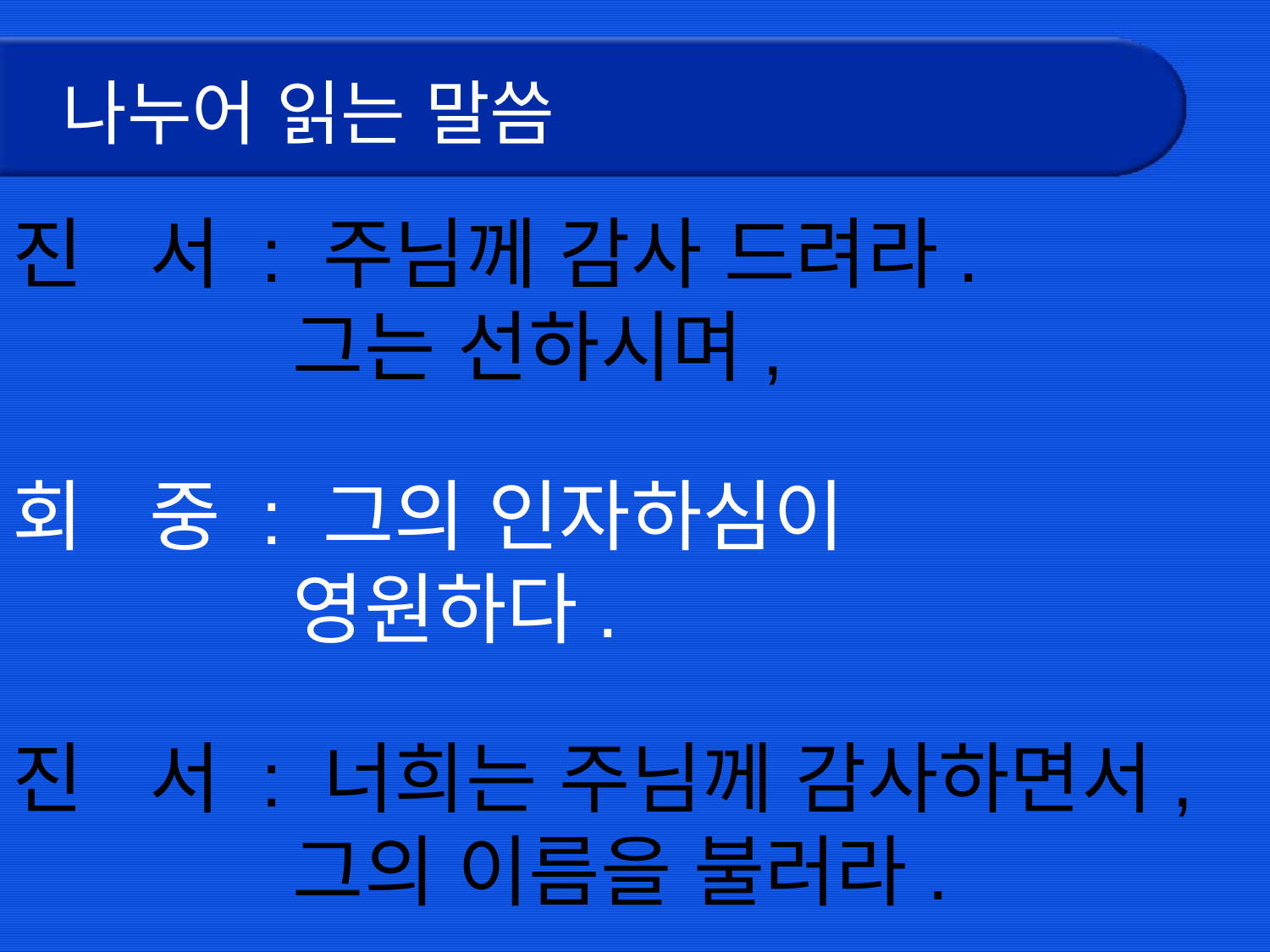

# 나누어 읽는 말씀
진   서 : 주님께 감사 드려라.
            그는 선하시며,

회   중 : 그의 인자하심이
            영원하다.

진   서 : 너희는 주님께 감사하면서,
            그의 이름을 불러라.